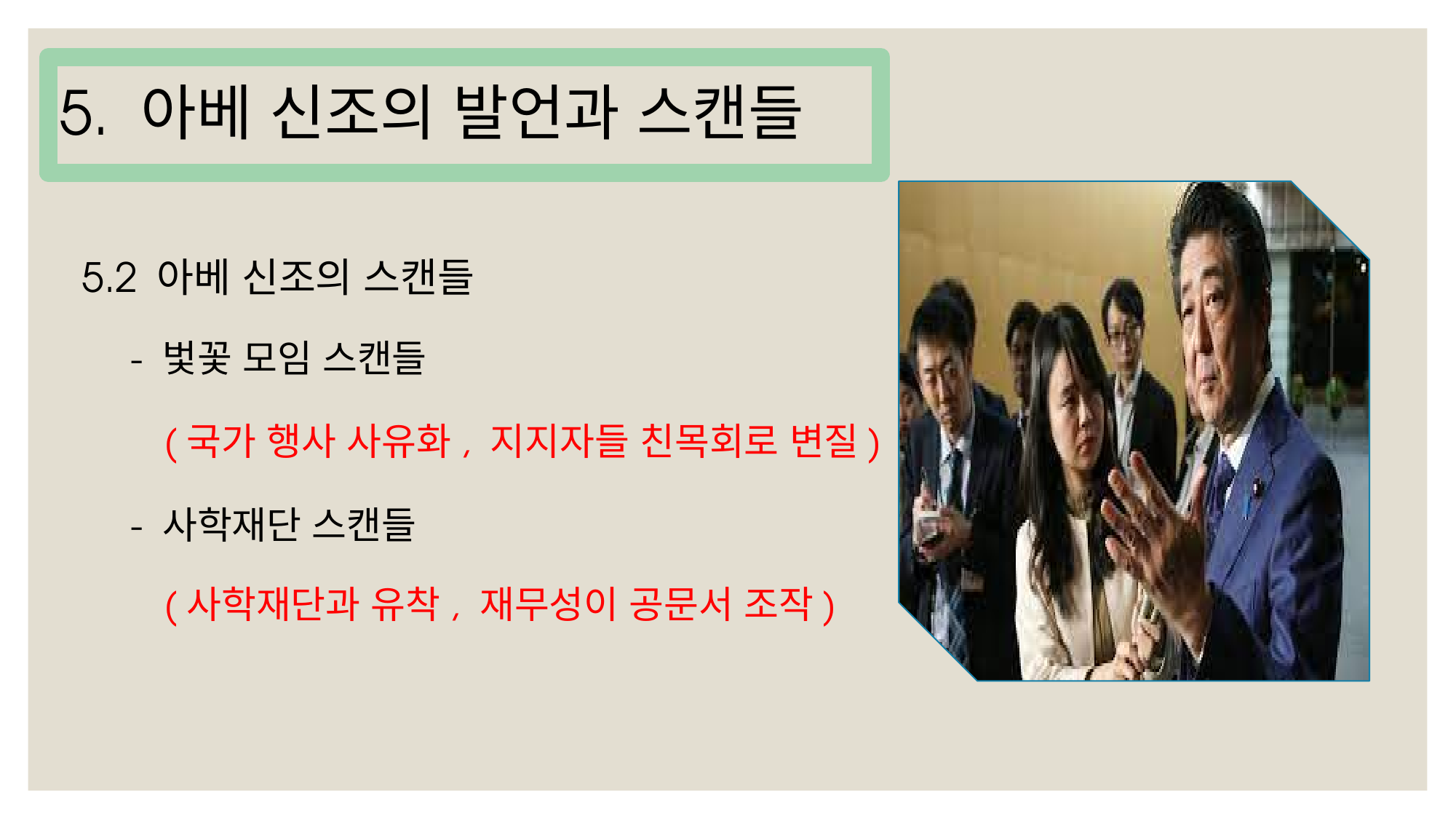

5. 아베 신조의 발언과 스캔들

5.2 아베 신조의 스캔들
- 벛꽃 모임 스캔들
(국가 행사 사유화, 지지자들 친목회로 변질)
- 사학재단 스캔들
(사학재단과 유착, 재무성이 공문서 조작)